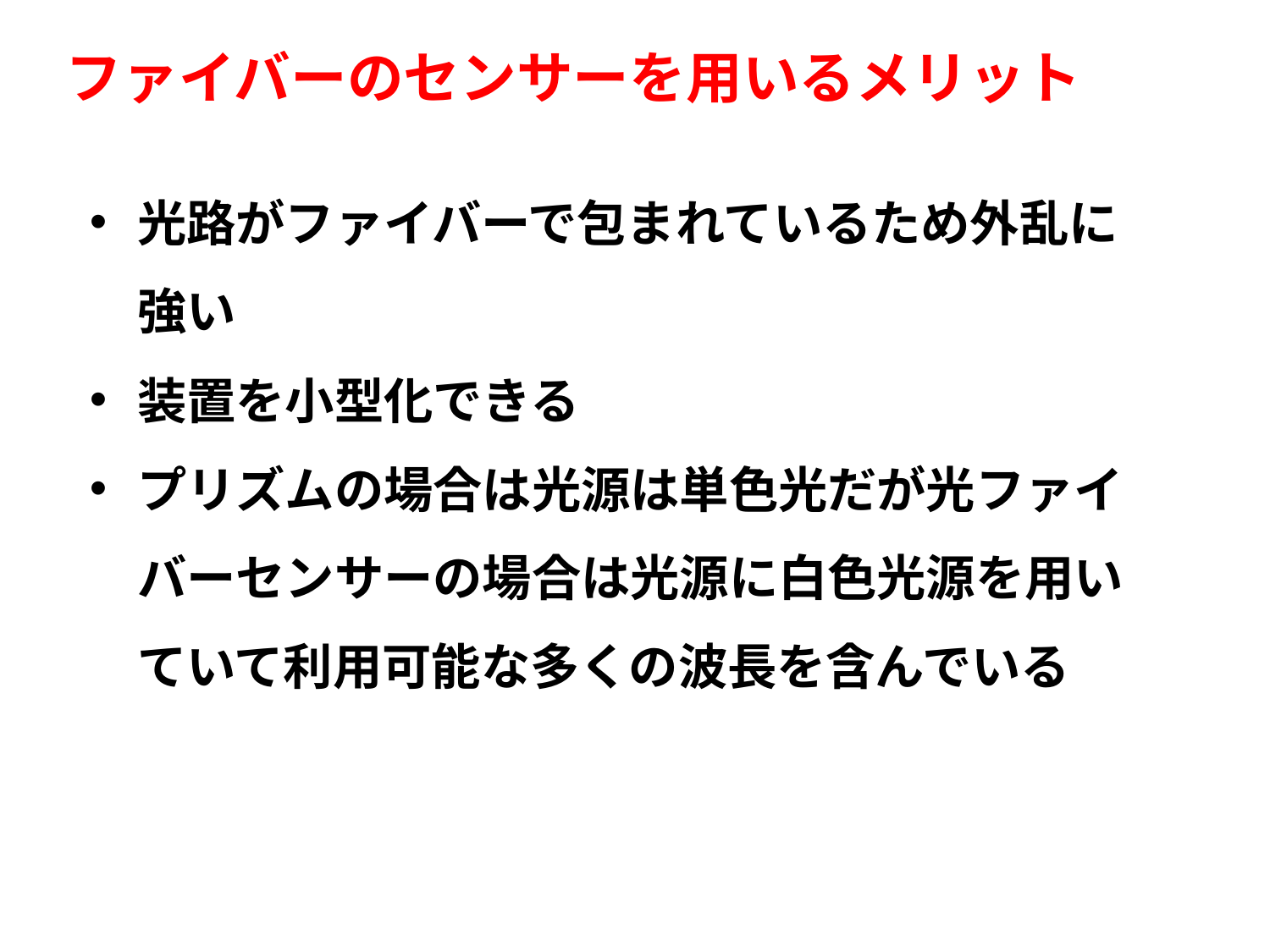

ファイバーのセンサーを用いるメリット
光路がファイバーで包まれているため外乱に強い
装置を小型化できる
プリズムの場合は光源は単色光だが光ファイバーセンサーの場合は光源に白色光源を用いていて利用可能な多くの波長を含んでいる